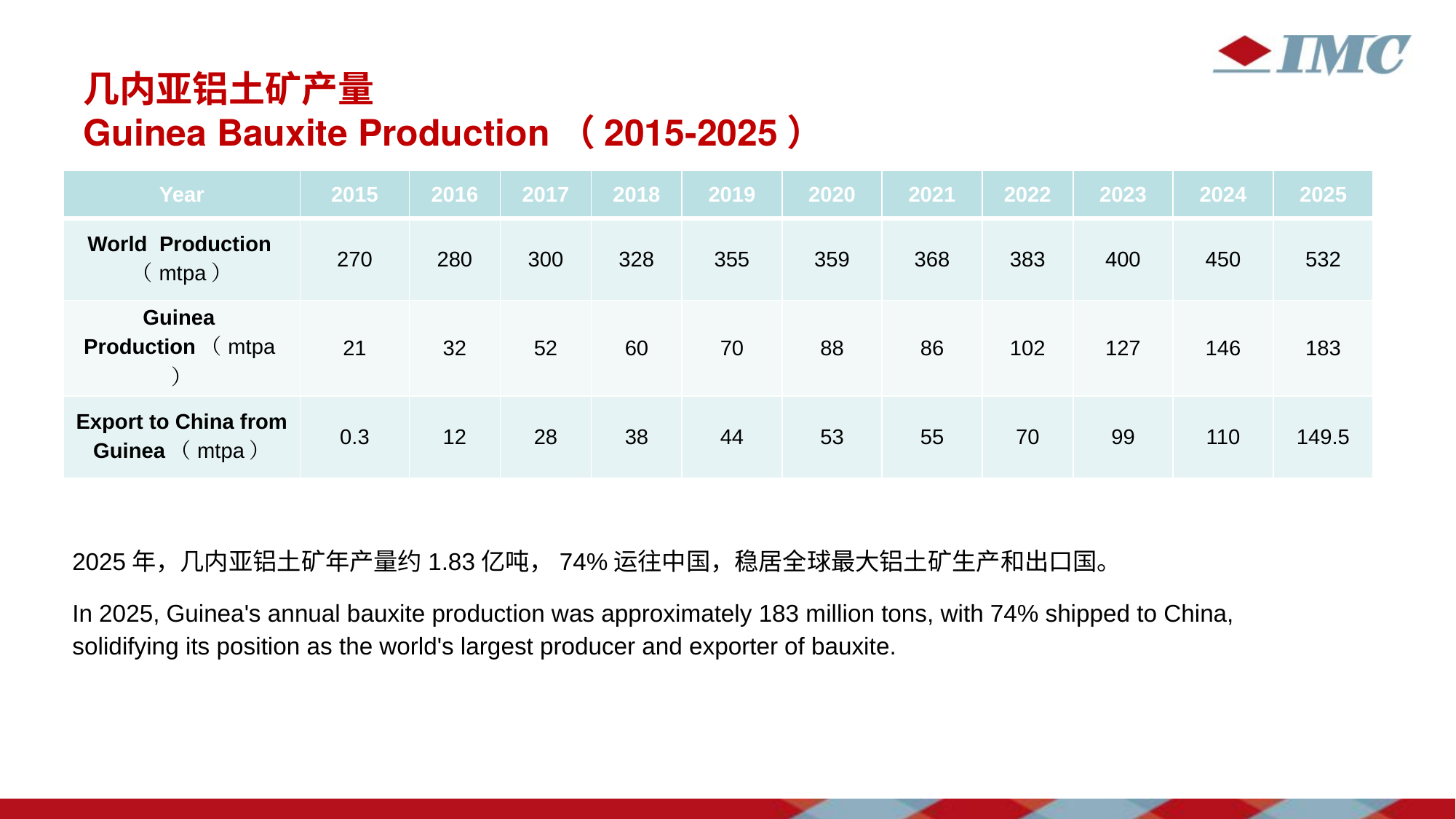

# 几内亚铝土矿产量 Guinea Bauxite Production（2015-2025）
| Year | 2015 | 2016 | 2017 | 2018 | 2019 | 2020 | 2021 | 2022 | 2023 | 2024 | 2025 |
| --- | --- | --- | --- | --- | --- | --- | --- | --- | --- | --- | --- |
| World Production（mtpa） | 270 | 280 | 300 | 328 | 355 | 359 | 368 | 383 | 400 | 450 | 532 |
| Guinea Production（mtpa） | 21 | 32 | 52 | 60 | 70 | 88 | 86 | 102 | 127 | 146 | 183 |
| Export to China from Guinea（mtpa） | 0.3 | 12 | 28 | 38 | 44 | 53 | 55 | 70 | 99 | 110 | 149.5 |
2025年，几内亚铝土矿年产量约1.83亿吨，74%运往中国，稳居全球最大铝土矿生产和出口国。
In 2025, Guinea's annual bauxite production was approximately 183 million tons, with 74% shipped to China, solidifying its position as the world's largest producer and exporter of bauxite.